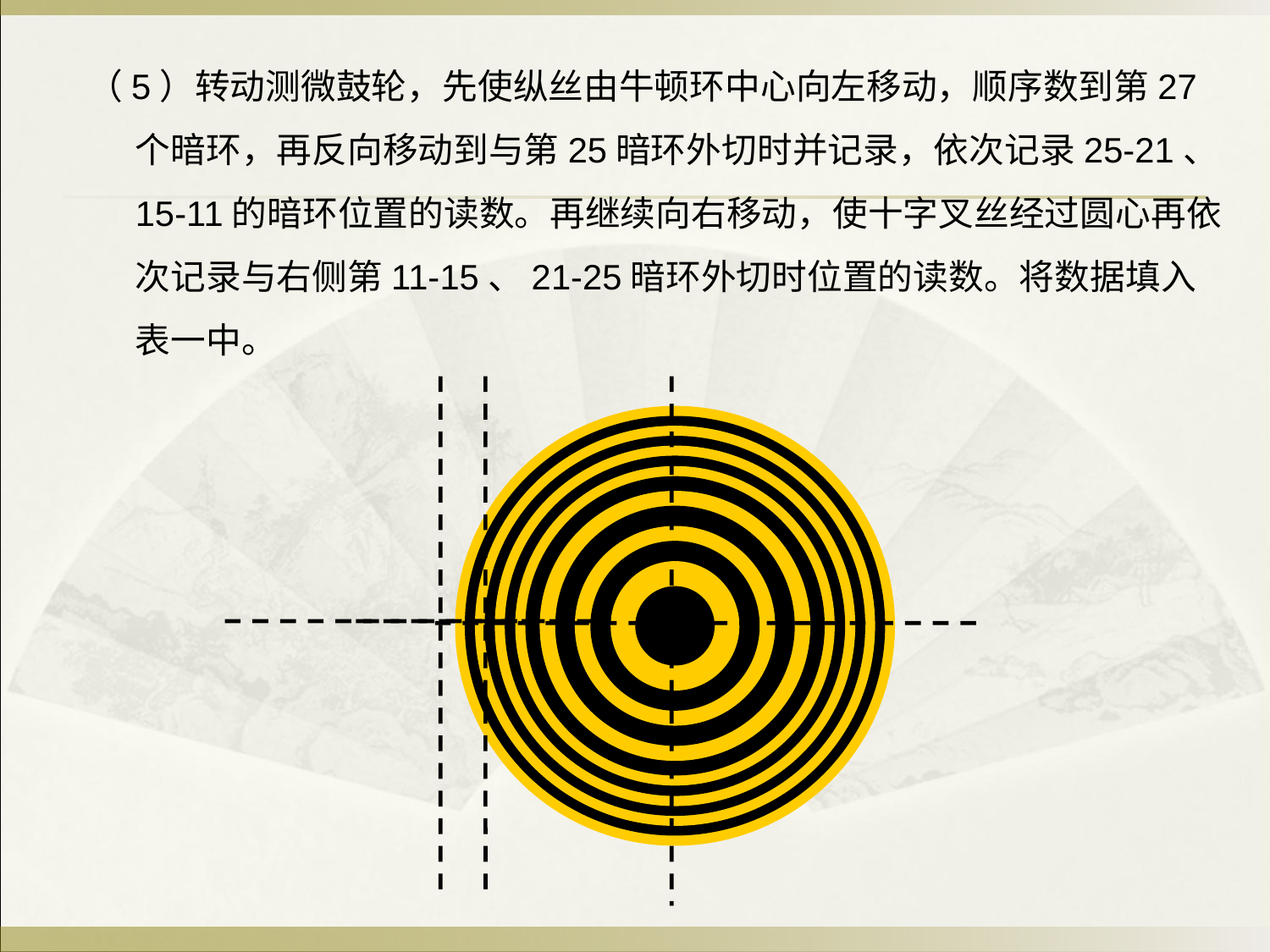

（5）转动测微鼓轮，先使纵丝由牛顿环中心向左移动，顺序数到第27个暗环，再反向移动到与第25暗环外切时并记录，依次记录25-21、15-11的暗环位置的读数。再继续向右移动，使十字叉丝经过圆心再依次记录与右侧第11-15、21-25暗环外切时位置的读数。将数据填入表一中。